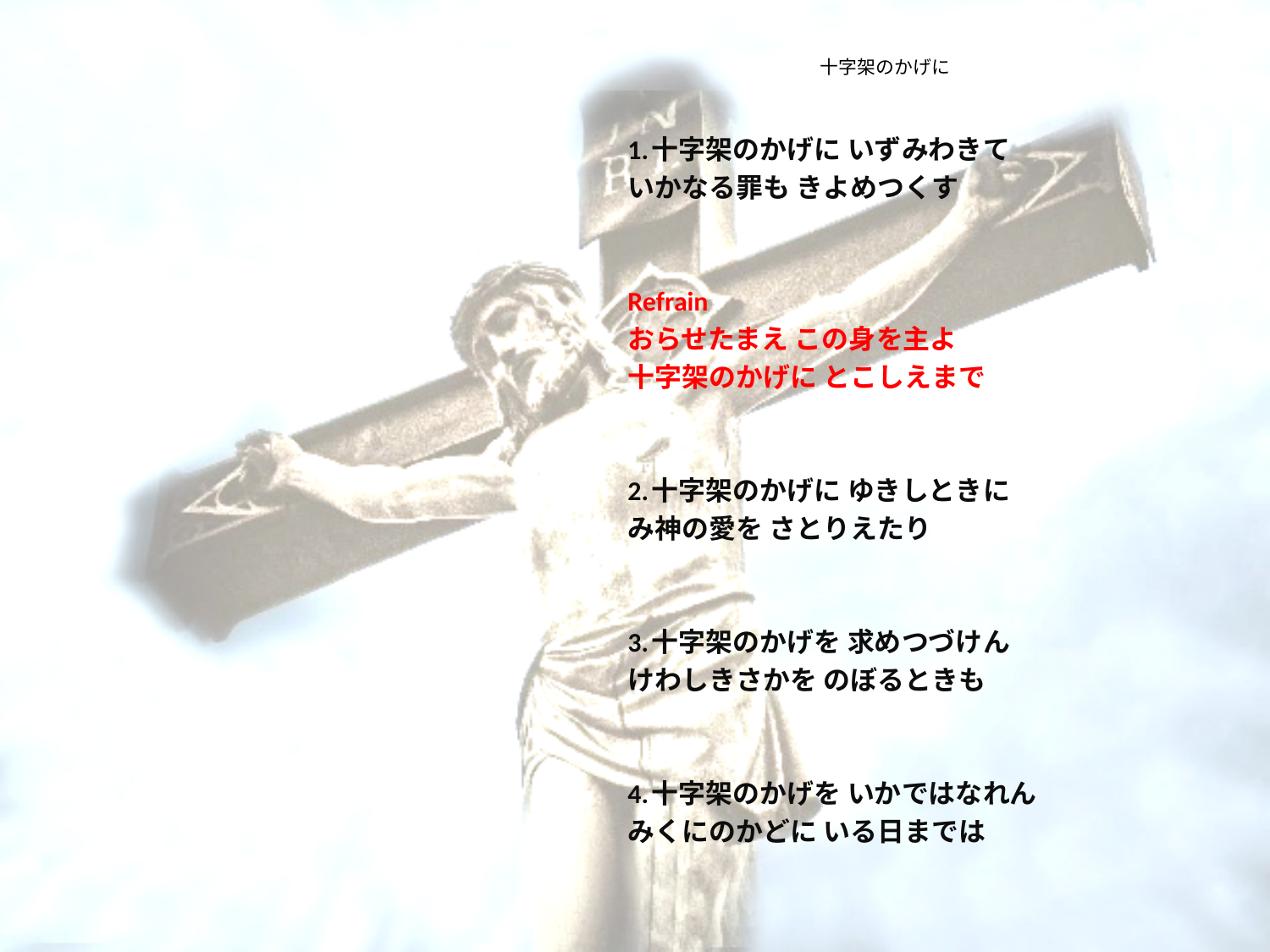

# 十字架のかげに
1.十字架のかげに いずみわきて
いかなる罪も きよめつくす

Refrain
おらせたまえ この身を主よ
十字架のかげに とこしえまで

2.十字架のかげに ゆきしときに
み神の愛を さとりえたり

3.十字架のかげを 求めつづけん
けわしきさかを のぼるときも

4.十字架のかげを いかではなれん
みくにのかどに いる日までは